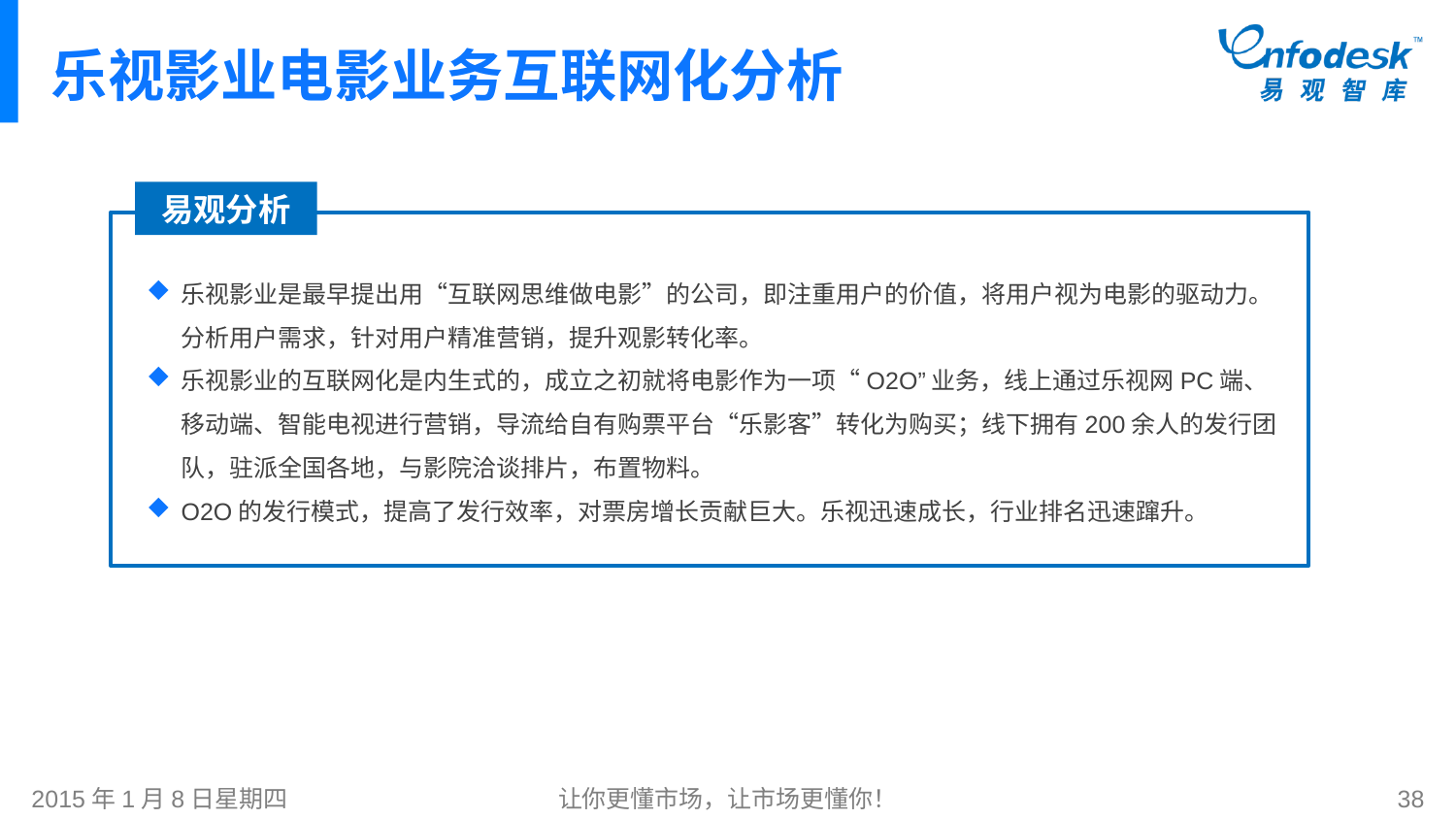

# 乐视影业电影业务互联网化分析
易观分析

乐视影业是最早提出用“互联网思维做电影”的公司，即注重用户的价值，将用户视为电影的驱动力。分析用户需求，针对用户精准营销，提升观影转化率。
乐视影业的互联网化是内生式的，成立之初就将电影作为一项“O2O”业务，线上通过乐视网PC端、移动端、智能电视进行营销，导流给自有购票平台“乐影客”转化为购买；线下拥有200余人的发行团队，驻派全国各地，与影院洽谈排片，布置物料。
O2O的发行模式，提高了发行效率，对票房增长贡献巨大。乐视迅速成长，行业排名迅速蹿升。
2015年1月8日星期四
让你更懂市场，让市场更懂你！
38